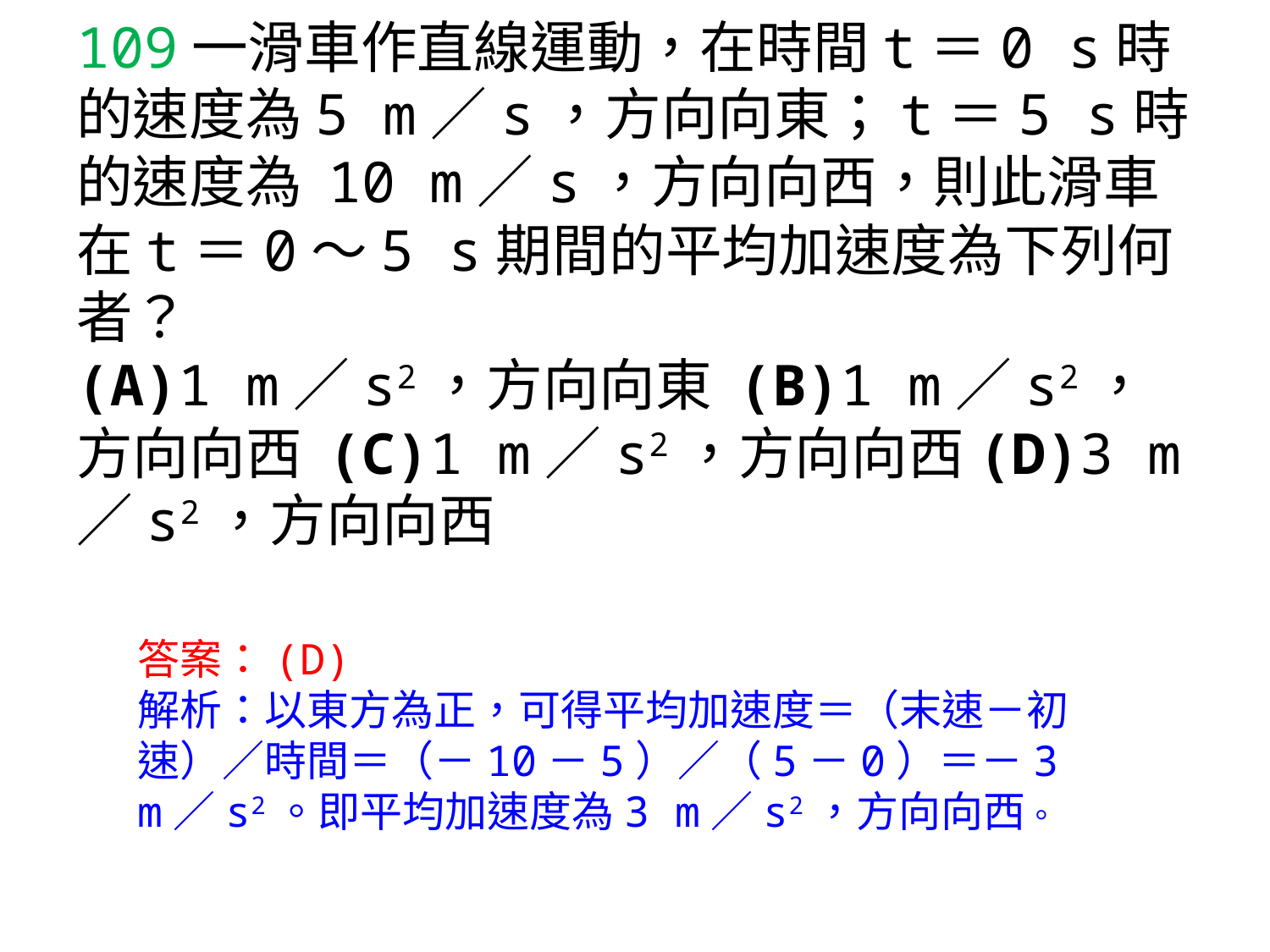

# 109一滑車作直線運動，在時間t＝0 s時的速度為5 m／s，方向向東；t＝5 s時的速度為 10 m／s，方向向西，則此滑車在t＝0～5 s期間的平均加速度為下列何者？ (A)1 m／s2，方向向東 (B)1 m／s2，方向向西 (C)1 m／s2，方向向西(D)3 m／s2，方向向西
答案：(D)
解析：以東方為正，可得平均加速度＝（末速－初速）／時間＝（－10－5）／（5－0）＝－3 m／s2。即平均加速度為3 m／s2，方向向西。